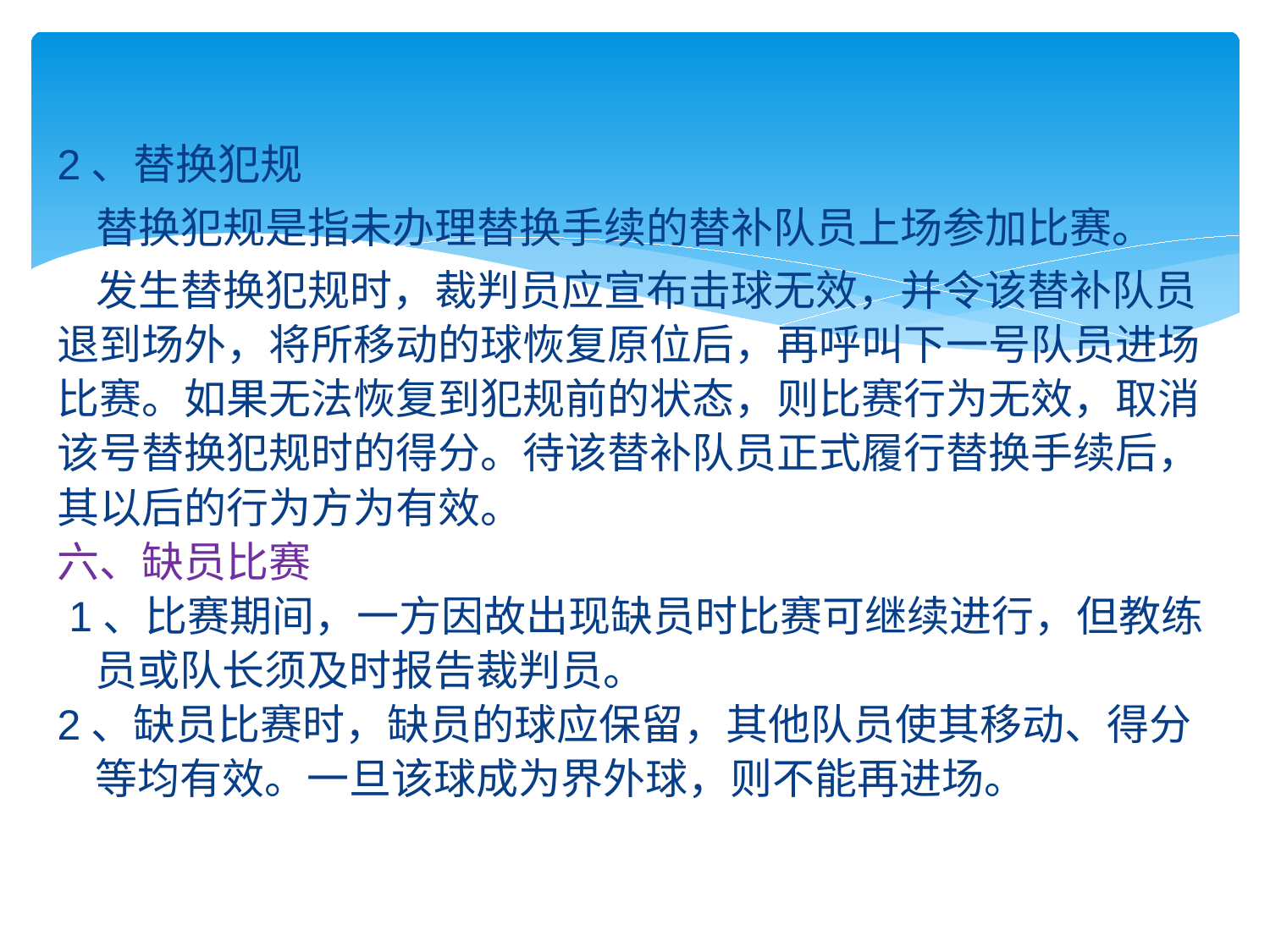

2、替换犯规
   替换犯规是指未办理替换手续的替补队员上场参加比赛。
   发生替换犯规时，裁判员应宣布击球无效，并令该替补队员退到场外，将所移动的球恢复原位后，再呼叫下一号队员进场比赛。如果无法恢复到犯规前的状态，则比赛行为无效，取消该号替换犯规时的得分。待该替补队员正式履行替换手续后，其以后的行为方为有效。
六、缺员比赛
 1、比赛期间，一方因故出现缺员时比赛可继续进行，但教练员或队长须及时报告裁判员。
2、缺员比赛时，缺员的球应保留，其他队员使其移动、得分等均有效。一旦该球成为界外球，则不能再进场。